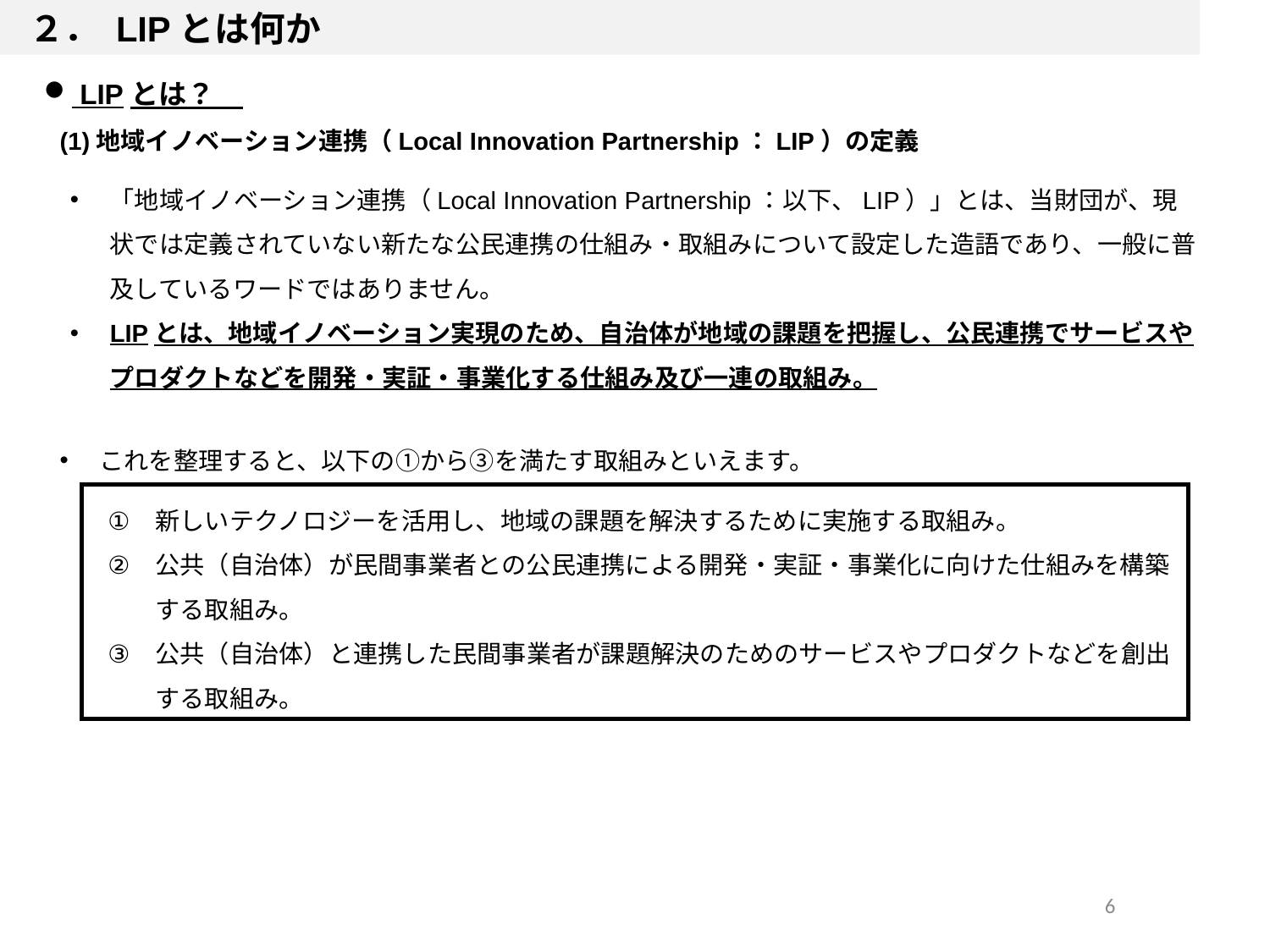

２． LIPとは何か
 LIPとは？
(1)地域イノベーション連携（Local Innovation Partnership：LIP）の定義
「地域イノベーション連携（Local Innovation Partnership：以下、LIP）」とは、当財団が、現状では定義されていない新たな公民連携の仕組み・取組みについて設定した造語であり、一般に普及しているワードではありません。
LIPとは、地域イノベーション実現のため、自治体が地域の課題を把握し、公民連携でサービスやプロダクトなどを開発・実証・事業化する仕組み及び一連の取組み。
これを整理すると、以下の①から③を満たす取組みといえます。
新しいテクノロジーを活用し、地域の課題を解決するために実施する取組み。
公共（自治体）が民間事業者との公民連携による開発・実証・事業化に向けた仕組みを構築する取組み。
公共（自治体）と連携した民間事業者が課題解決のためのサービスやプロダクトなどを創出する取組み。
6